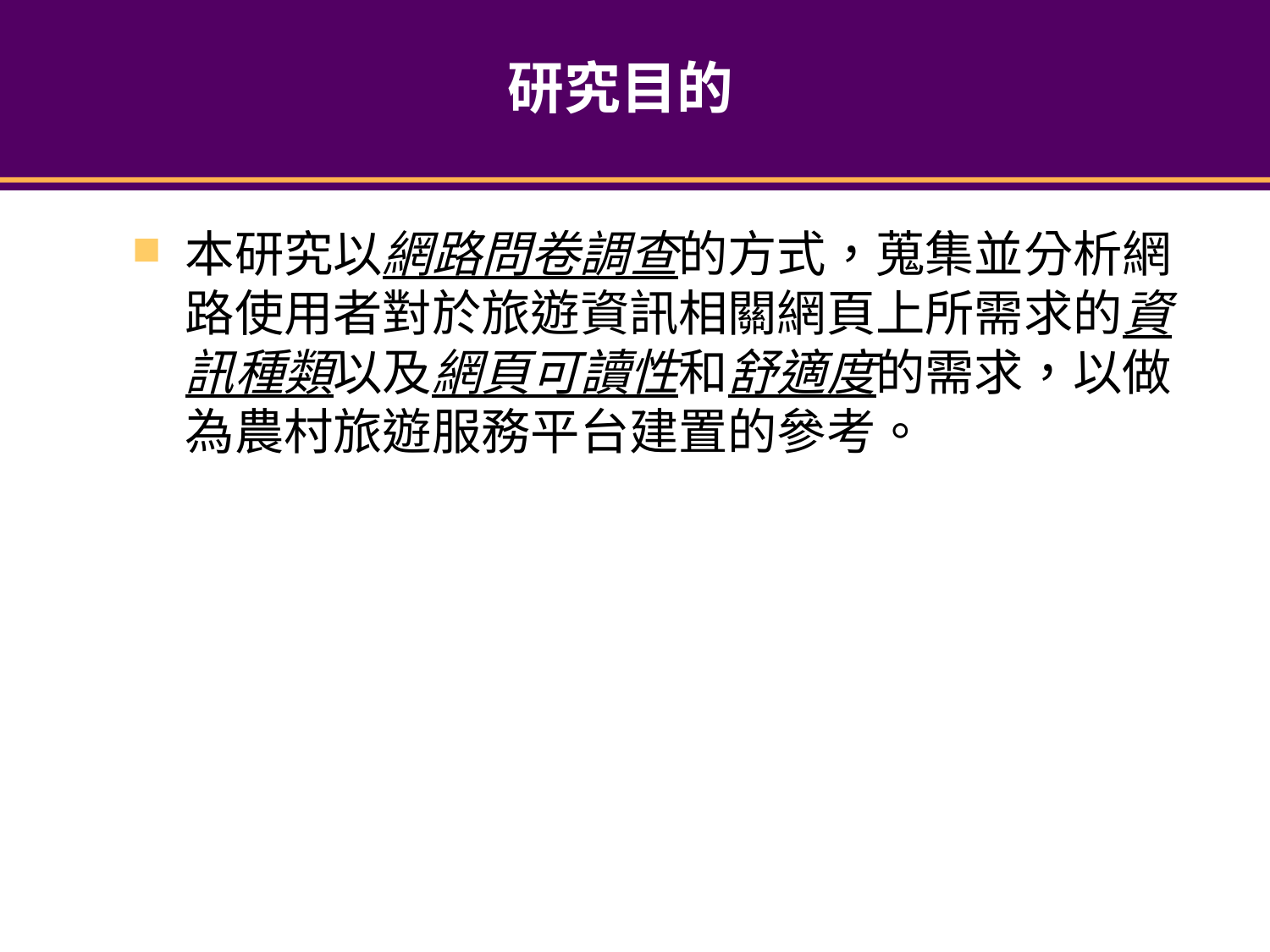

# 研究目的
本研究以網路問卷調查的方式，蒐集並分析網路使用者對於旅遊資訊相關網頁上所需求的資訊種類以及網頁可讀性和舒適度的需求，以做為農村旅遊服務平台建置的參考。